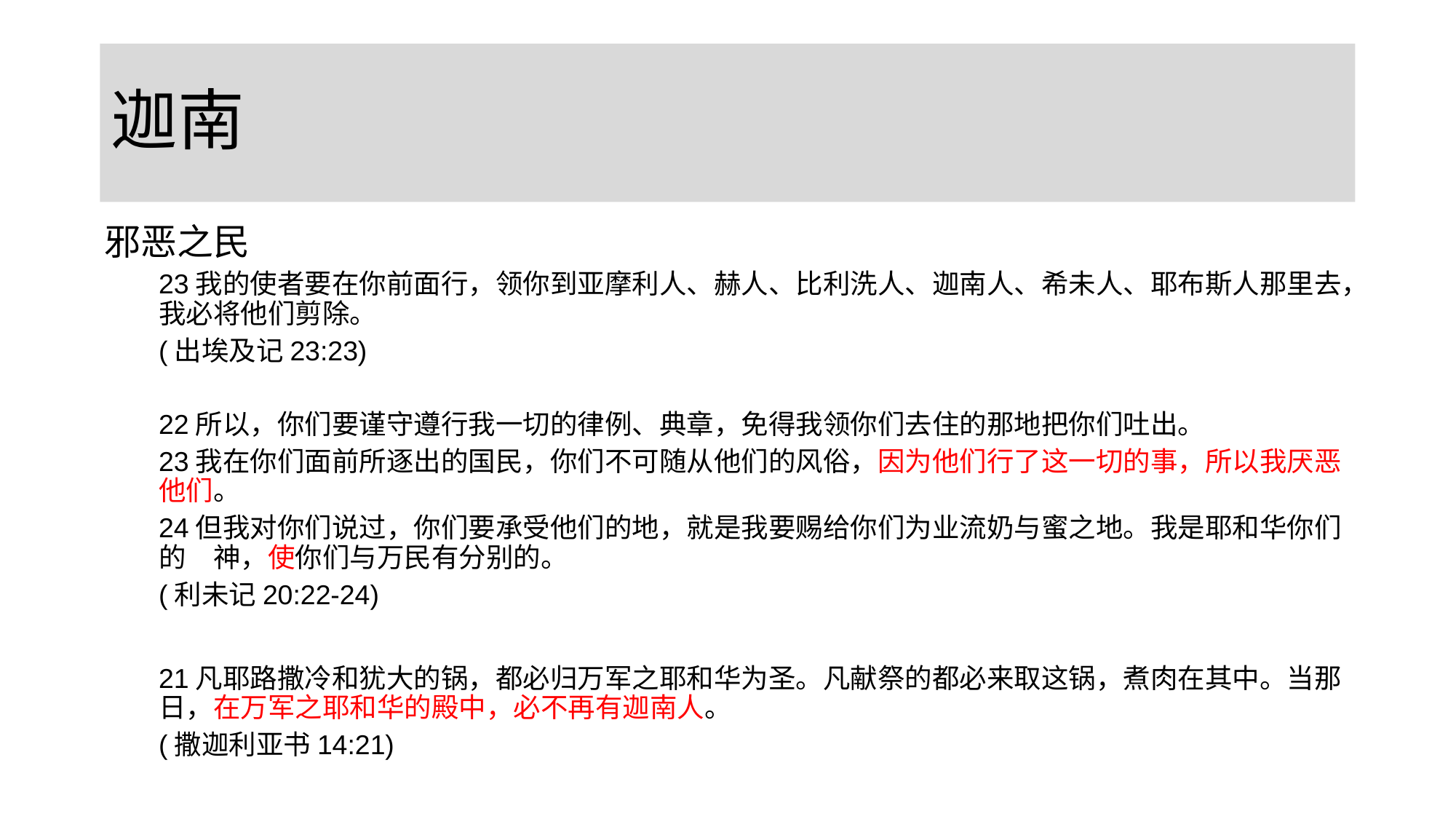

# 迦南
邪恶之民
23我的使者要在你前面行，领你到亚摩利人、赫人、比利洗人、迦南人、希未人、耶布斯人那里去，我必将他们剪除。
(出埃及记23:23)

22所以，你们要谨守遵行我一切的律例、典章，免得我领你们去住的那地把你们吐出。
23我在你们面前所逐出的国民，你们不可随从他们的风俗，因为他们行了这一切的事，所以我厌恶他们。
24但我对你们说过，你们要承受他们的地，就是我要赐给你们为业流奶与蜜之地。我是耶和华你们的　神，使你们与万民有分别的。
(利未记20:22-24)

21凡耶路撒冷和犹大的锅，都必归万军之耶和华为圣。凡献祭的都必来取这锅，煮肉在其中。当那日，在万军之耶和华的殿中，必不再有迦南人。
(撒迦利亚书14:21)